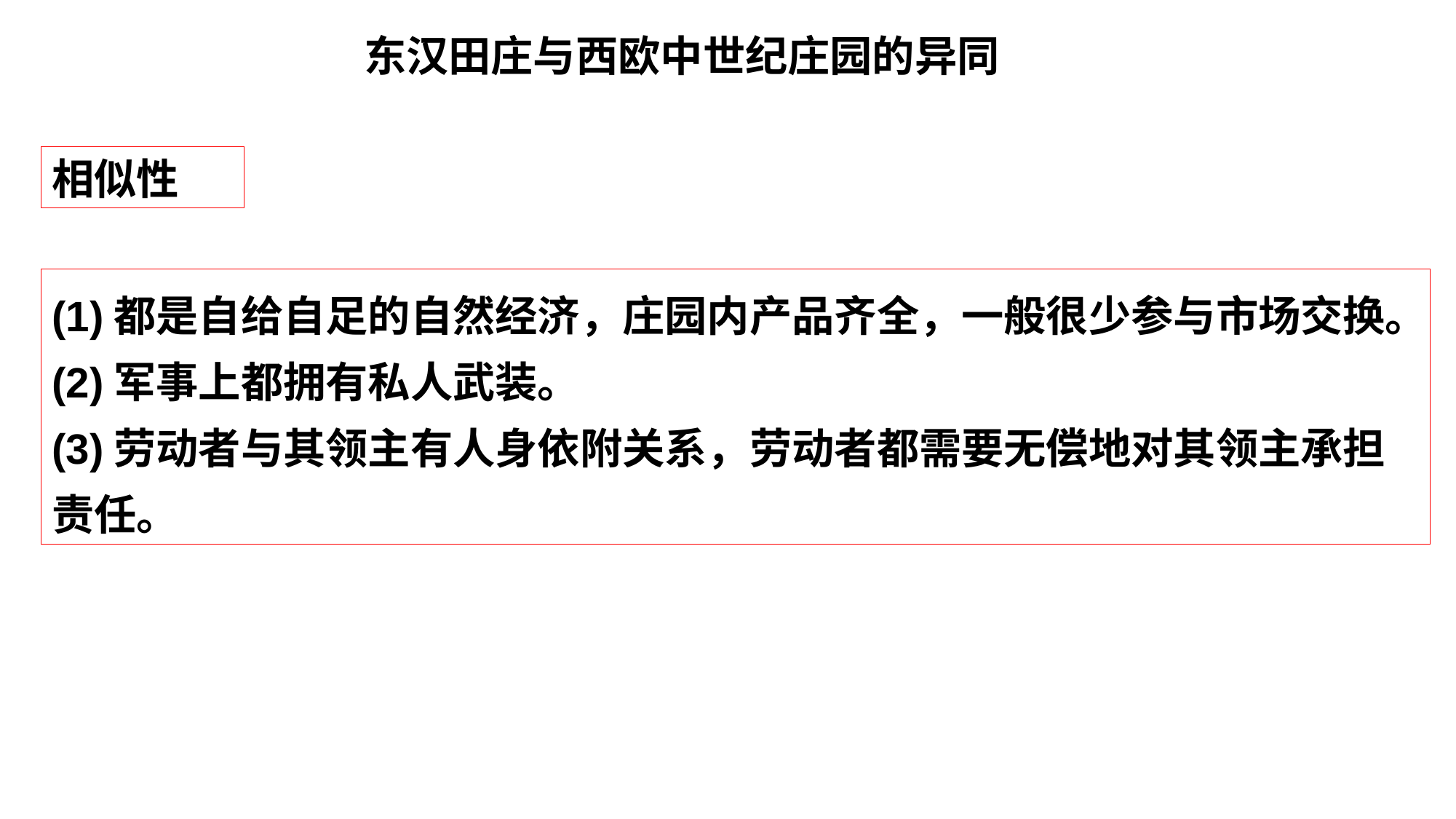

东汉田庄与西欧中世纪庄园的异同
相似性
(1)都是自给自足的自然经济，庄园内产品齐全，一般很少参与市场交换。
(2)军事上都拥有私人武装。
(3)劳动者与其领主有人身依附关系，劳动者都需要无偿地对其领主承担责任。